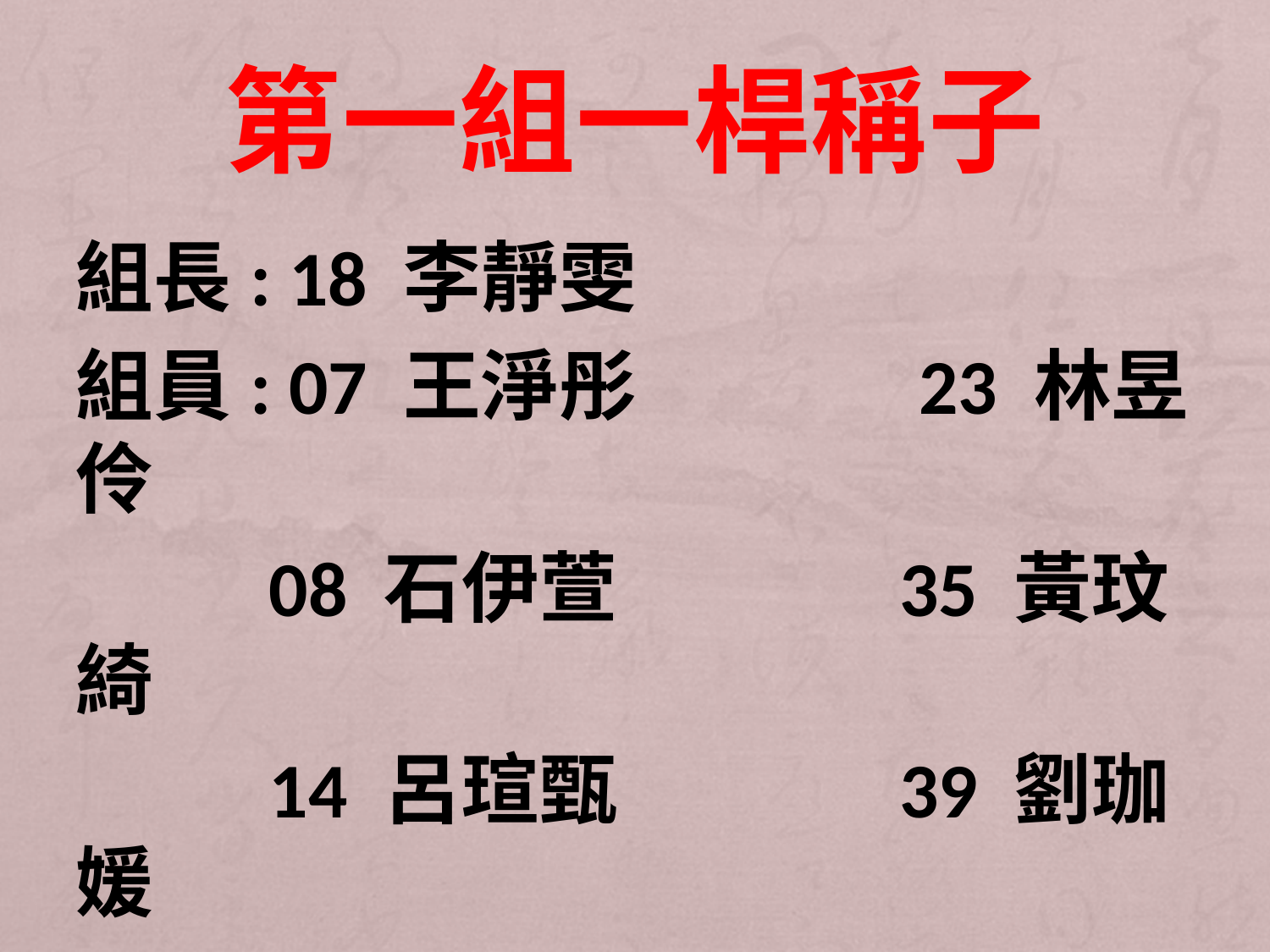

# 第一組一桿稱子
組長: 18 李靜雯
組員: 07 王淨彤               23 林昱伶
           08 石伊萱               35 黃玟綺
           14 呂瑄甄               39 劉珈媛
           22 林育臻               43 邱品于